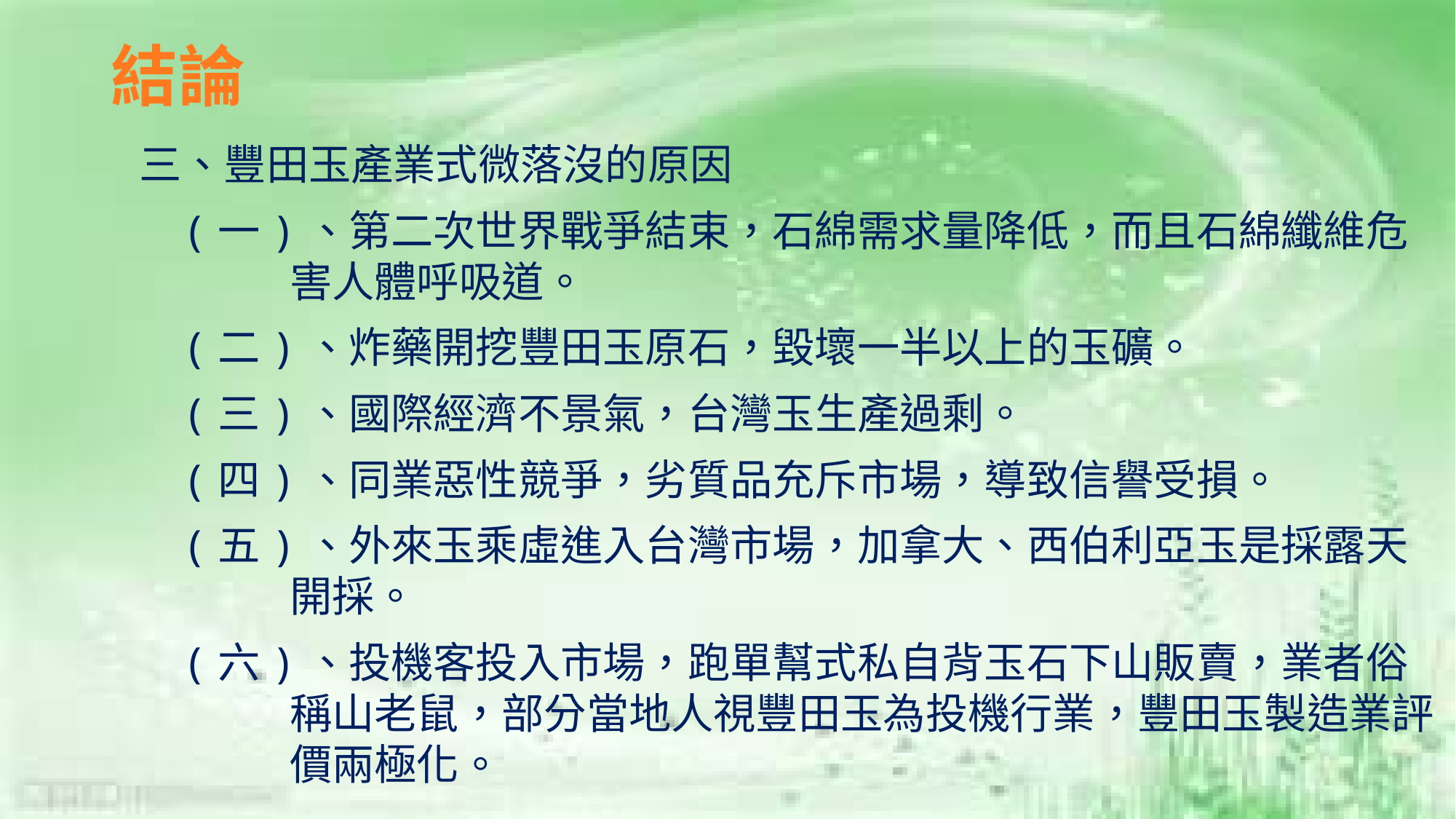

# 結論
三、豐田玉產業式微落沒的原因
(一)、第二次世界戰爭結束，石綿需求量降低，而且石綿纖維危害人體呼吸道。
(二)、炸藥開挖豐田玉原石，毀壞一半以上的玉礦。
(三)、國際經濟不景氣，台灣玉生產過剩。
(四)、同業惡性競爭，劣質品充斥市場，導致信譽受損。
(五)、外來玉乘虛進入台灣市場，加拿大、西伯利亞玉是採露天開採。
(六)、投機客投入市場，跑單幫式私自背玉石下山販賣，業者俗稱山老鼠，部分當地人視豐田玉為投機行業，豐田玉製造業評價兩極化。